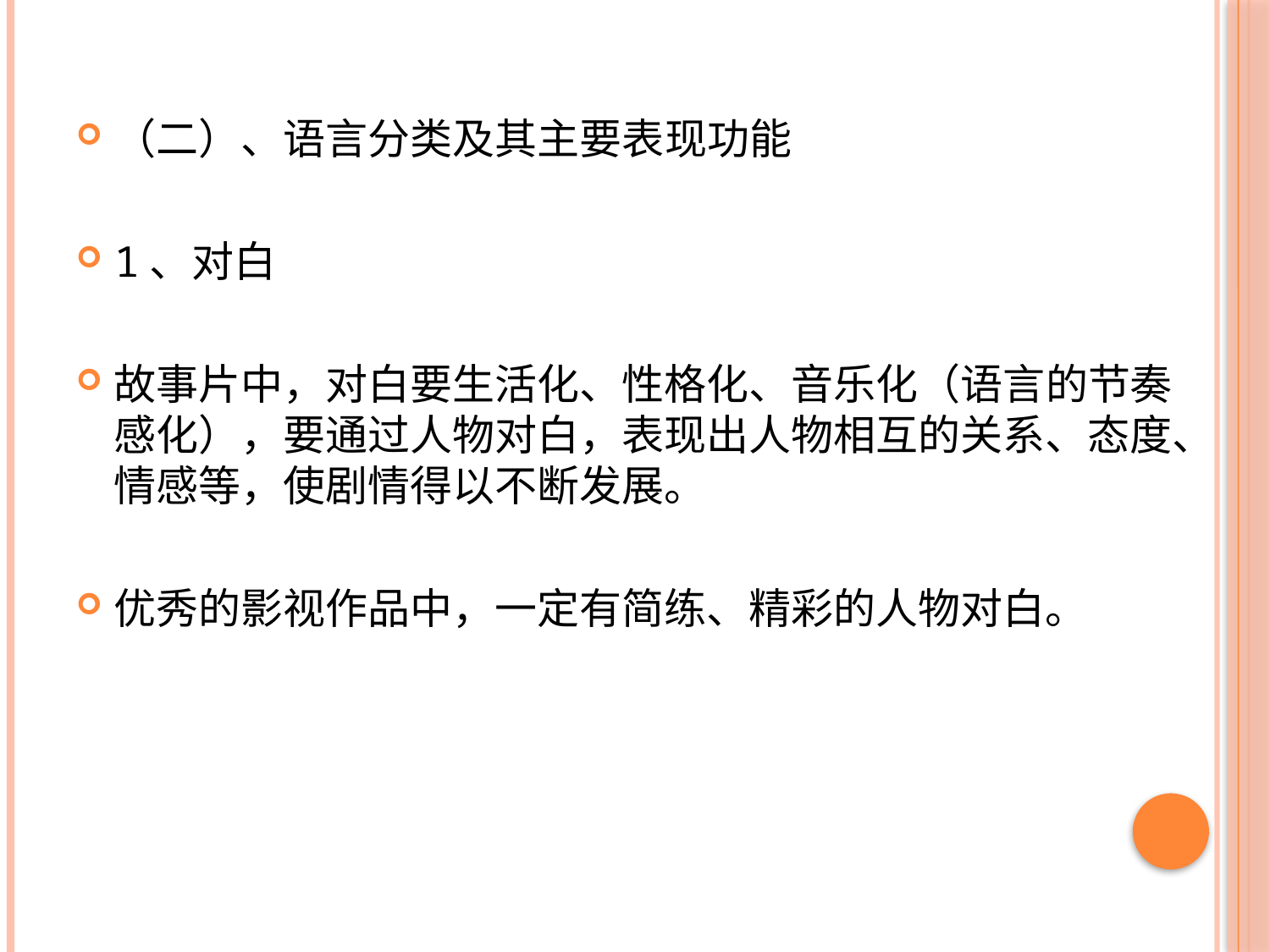

#
（二）、语言分类及其主要表现功能

1、对白

故事片中，对白要生活化、性格化、音乐化（语言的节奏感化），要通过人物对白，表现出人物相互的关系、态度、情感等，使剧情得以不断发展。

优秀的影视作品中，一定有简练、精彩的人物对白。